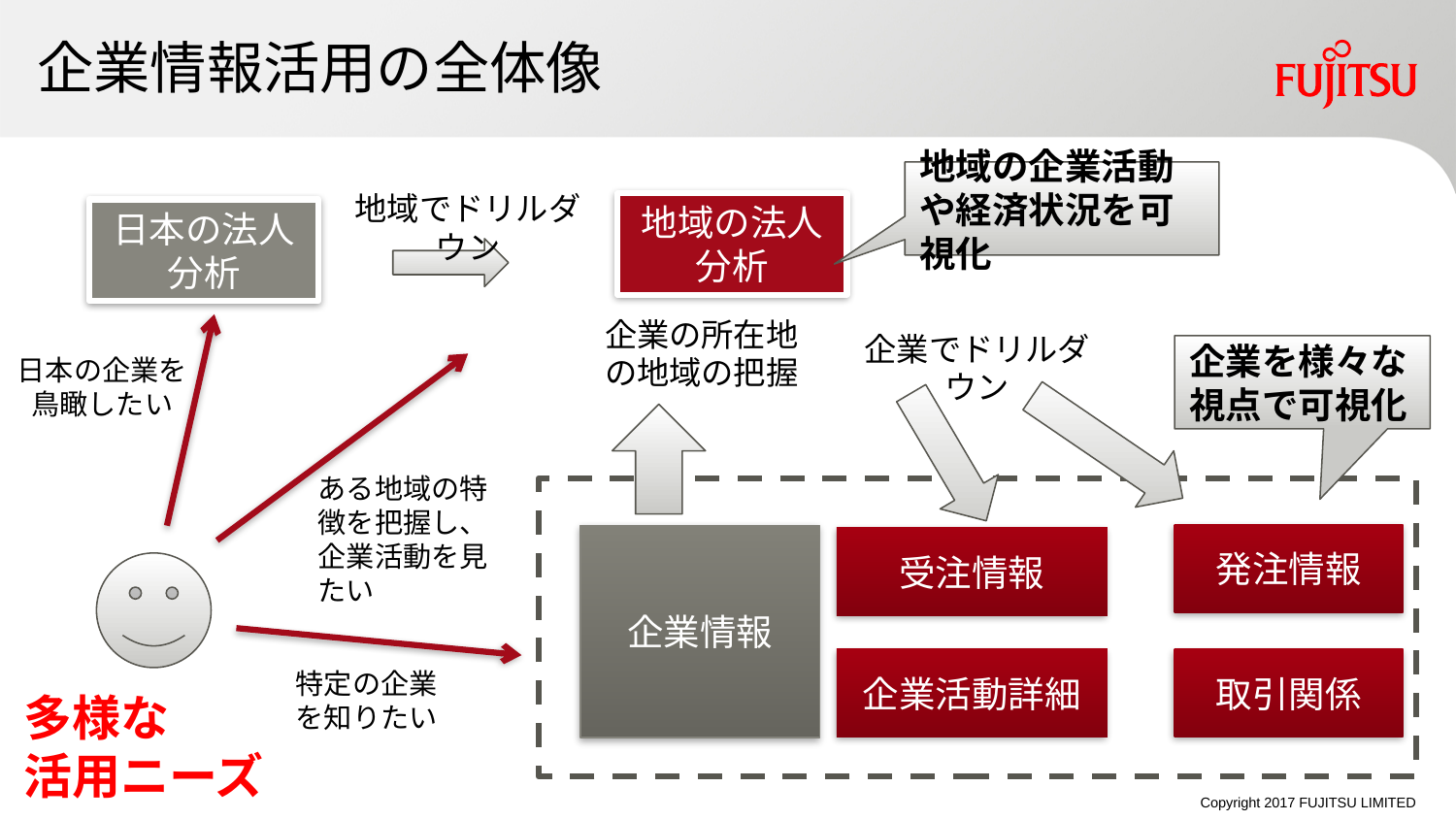

# 企業情報活用の全体像
地域の企業活動や経済状況を可視化
地域でドリルダウン
地域の法人分析
日本の法人分析

企業の所在地
の地域の把握
企業でドリルダウン
企業を様々な
視点で可視化
日本の企業を鳥瞰したい

ある地域の特徴を把握し、企業活動を見たい

発注情報
企業情報
受注情報

企業活動詳細
取引関係
特定の企業を知りたい
多様な
活用ニーズ
Copyright 2017 FUJITSU LIMITED